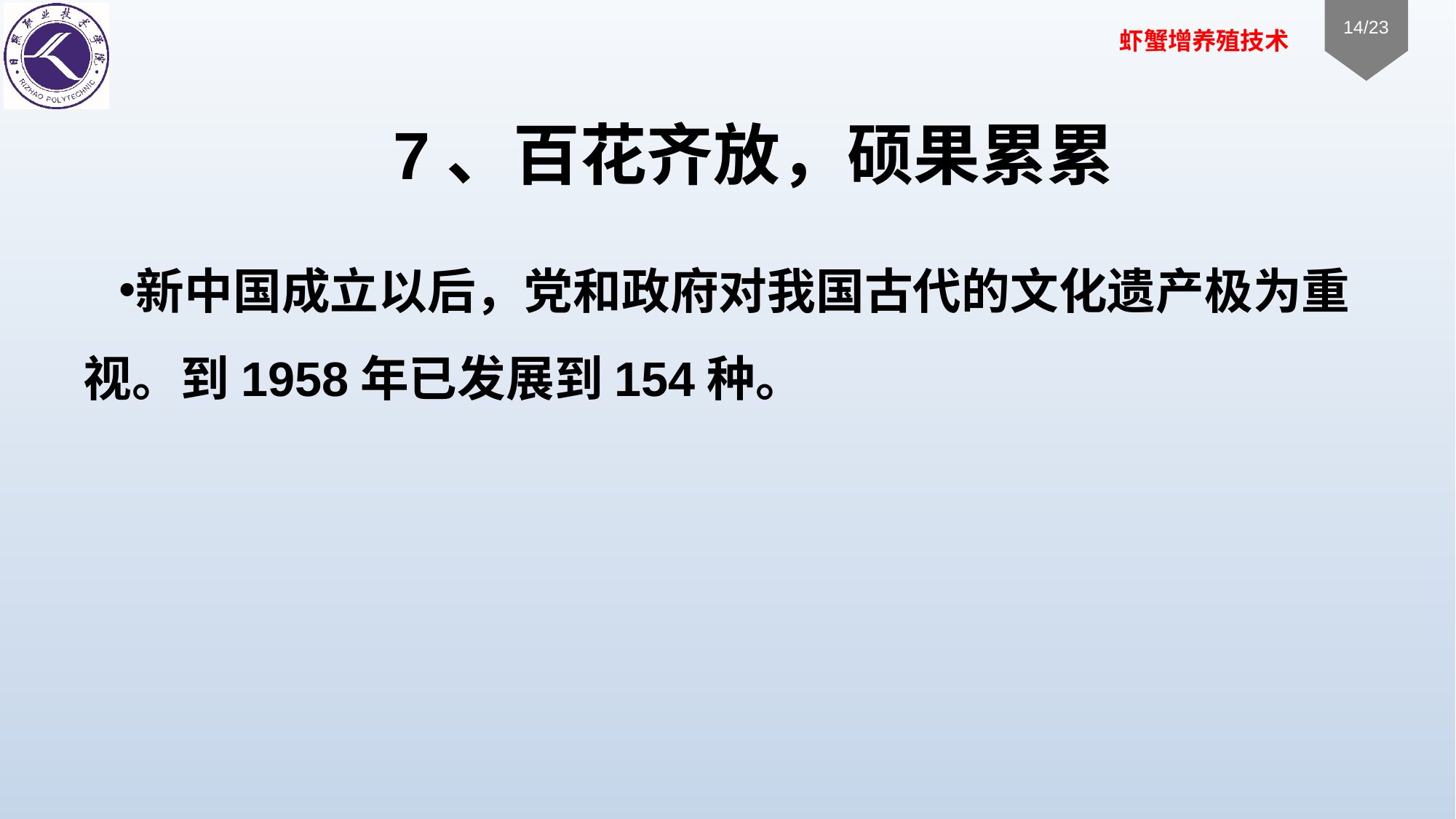

# 7、百花齐放，硕果累累
新中国成立以后，党和政府对我国古代的文化遗产极为重视。到1958年已发展到154种。